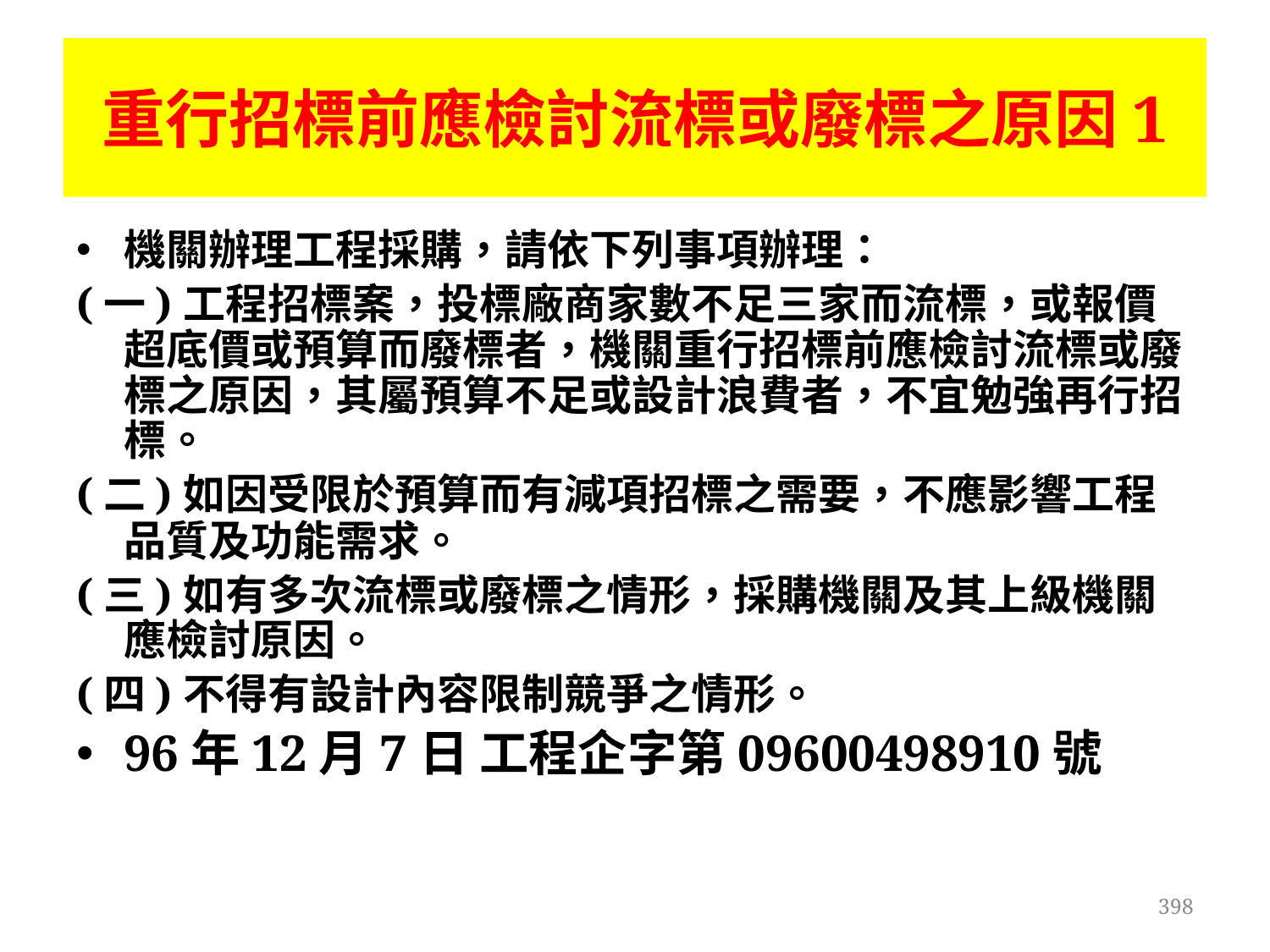

重行招標前應檢討流標或廢標之原因1
機關辦理工程採購，請依下列事項辦理：
(一)工程招標案，投標廠商家數不足三家而流標，或報價超底價或預算而廢標者，機關重行招標前應檢討流標或廢標之原因，其屬預算不足或設計浪費者，不宜勉強再行招標。
(二)如因受限於預算而有減項招標之需要，不應影響工程品質及功能需求。
(三)如有多次流標或廢標之情形，採購機關及其上級機關應檢討原因。
(四)不得有設計內容限制競爭之情形。
96年12月7日 工程企字第09600498910號
398